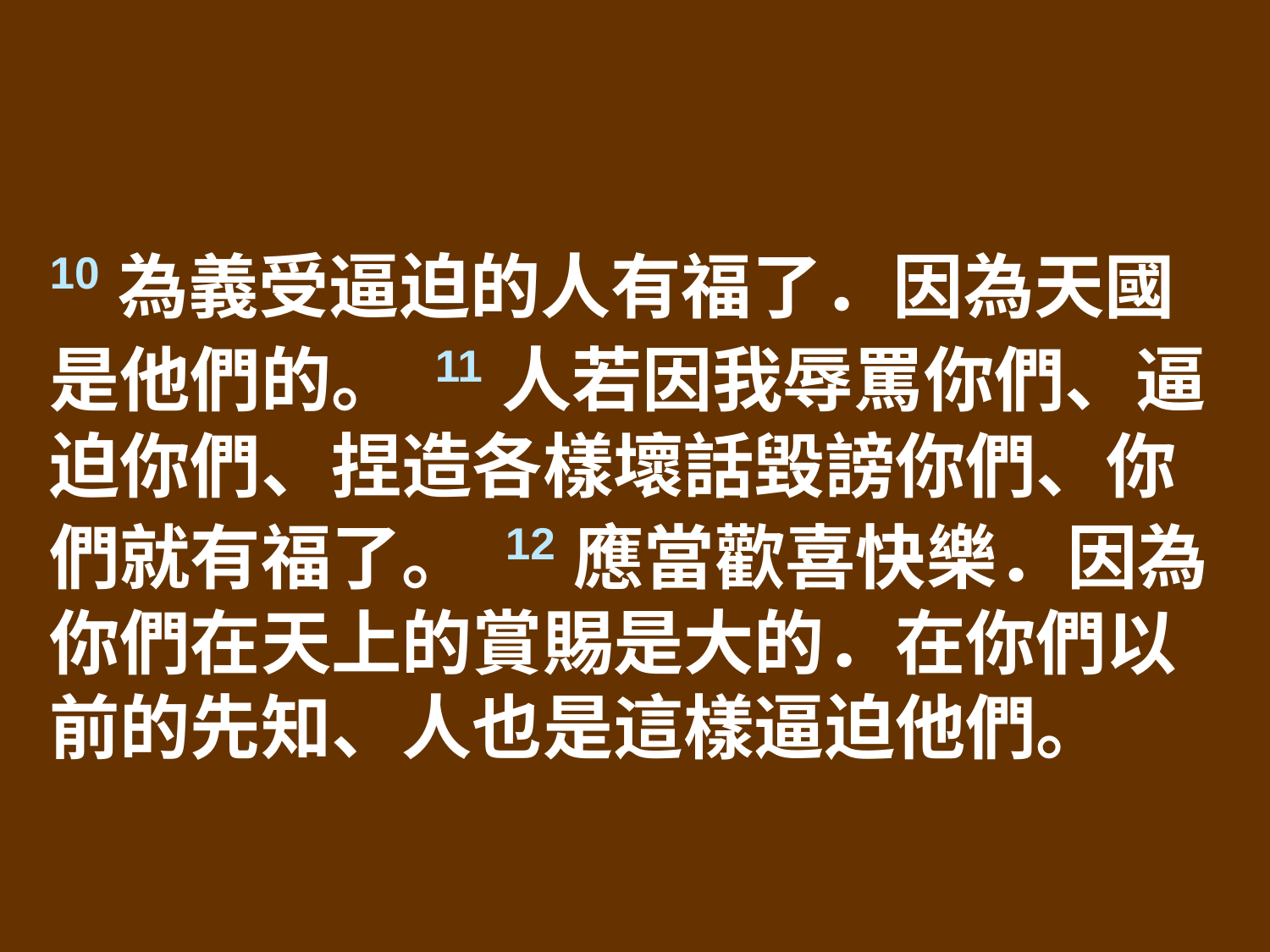

10為義受逼迫的人有福了．因為天國是他們的。 11人若因我辱罵你們、逼迫你們、捏造各樣壞話毀謗你們、你們就有福了。 12應當歡喜快樂．因為你們在天上的賞賜是大的．在你們以前的先知、人也是這樣逼迫他們。